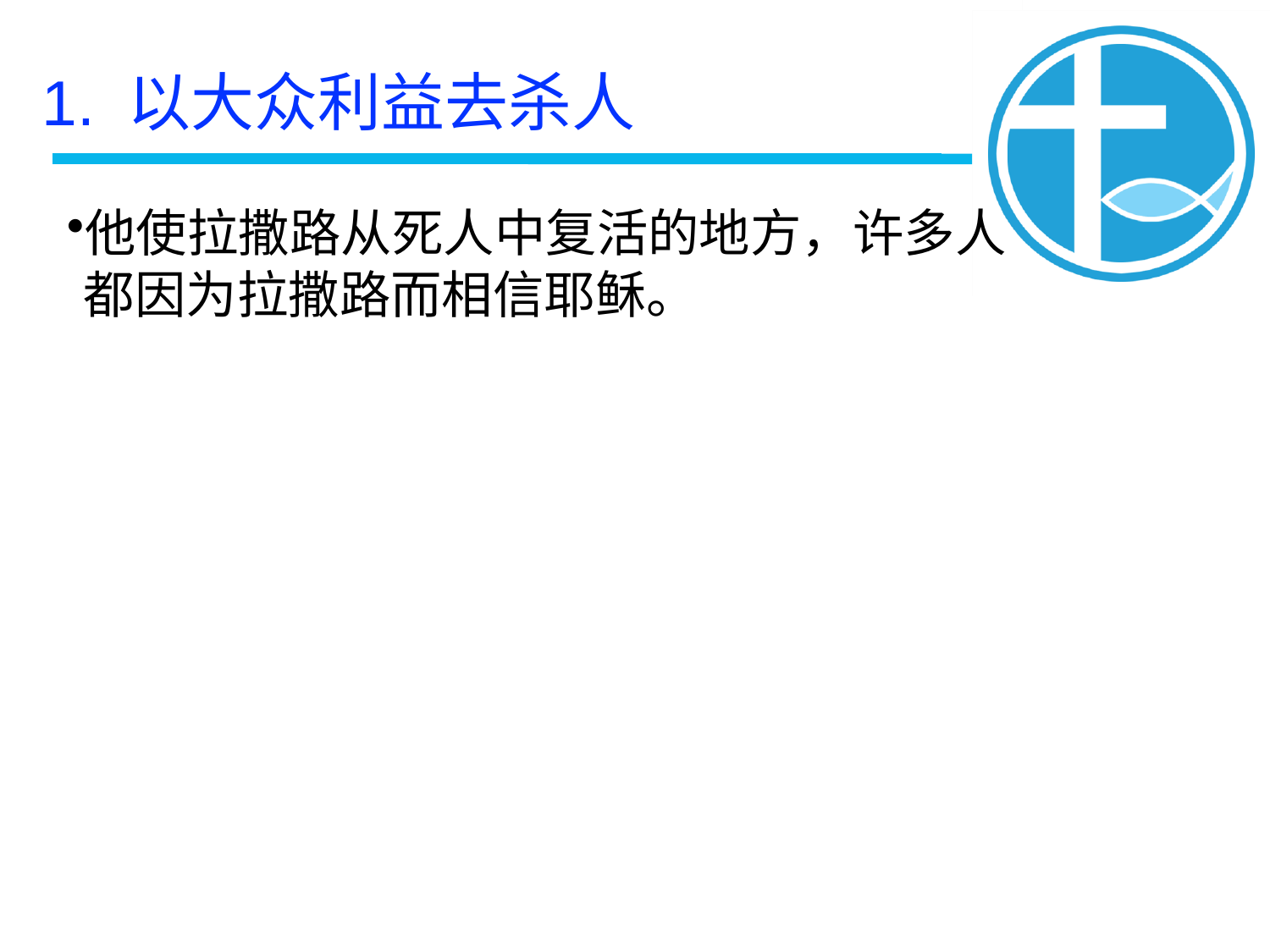

1. 以大众利益去杀人
他使拉撒路从死人中复活的地方，许多人都因为拉撒路而相信耶稣。